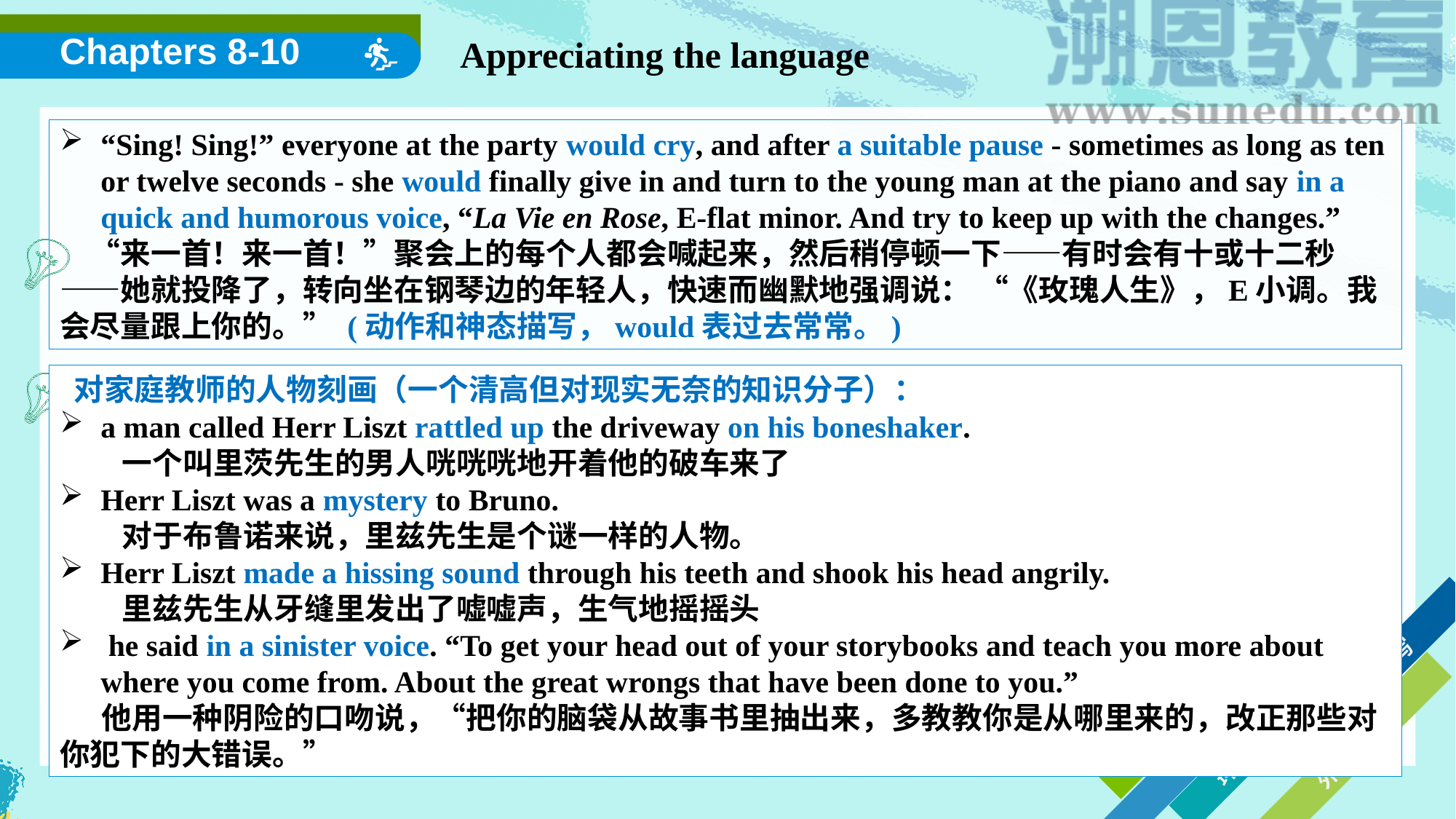

Chapters 8-10
Appreciating the language

“Sing! Sing!” everyone at the party would cry, and after a suitable pause - sometimes as long as ten or twelve seconds - she would finally give in and turn to the young man at the piano and say in a quick and humorous voice, “La Vie en Rose, E-flat minor. And try to keep up with the changes.”
　“来一首！来一首！”聚会上的每个人都会喊起来，然后稍停顿一下——有时会有十或十二秒——她就投降了，转向坐在钢琴边的年轻人，快速而幽默地强调说： “《玫瑰人生》，E小调。我会尽量跟上你的。” (动作和神态描写，would表过去常常。)

 对家庭教师的人物刻画（一个清高但对现实无奈的知识分子）：
a man called Herr Liszt rattled up the driveway on his boneshaker.
        一个叫里茨先生的男人咣咣咣地开着他的破车来了
Herr Liszt was a mystery to Bruno.
        对于布鲁诺来说，里兹先生是个谜一样的人物。
Herr Liszt made a hissing sound through his teeth and shook his head angrily.
        里兹先生从牙缝里发出了嘘嘘声，生气地摇摇头
 he said in a sinister voice. “To get your head out of your storybooks and teach you more about where you come from. About the great wrongs that have been done to you.”
     他用一种阴险的口吻说，“把你的脑袋从故事书里抽出来，多教教你是从哪里来的，改正那些对你犯下的大错误。”

语言描写
神态描写
动作描写
环境描写
外貌描写